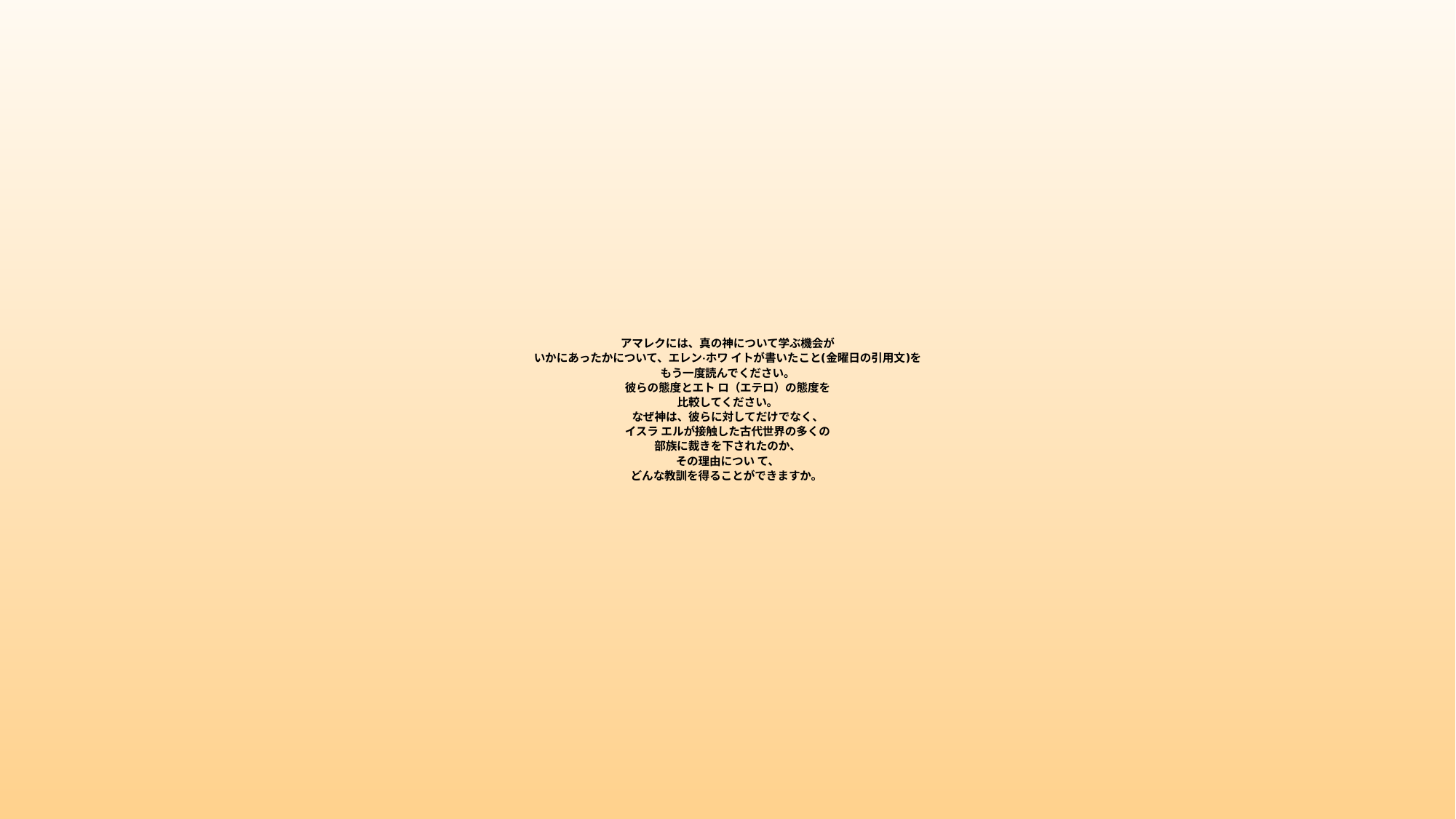

# アマレクには、真の神について学ぶ機会が いかにあったかについて、エレン·ホワ イトが書いたこと(金曜日の引用文)を もう一度読んでください。 彼らの態度とエト ロ（エテロ）の態度を 比較してください。 なぜ神は、彼らに対してだけでなく、 イスラ エルが接触した古代世界の多くの 部族に裁きを下されたのか、 その理由につい て、 どんな教訓を得ることができますか。